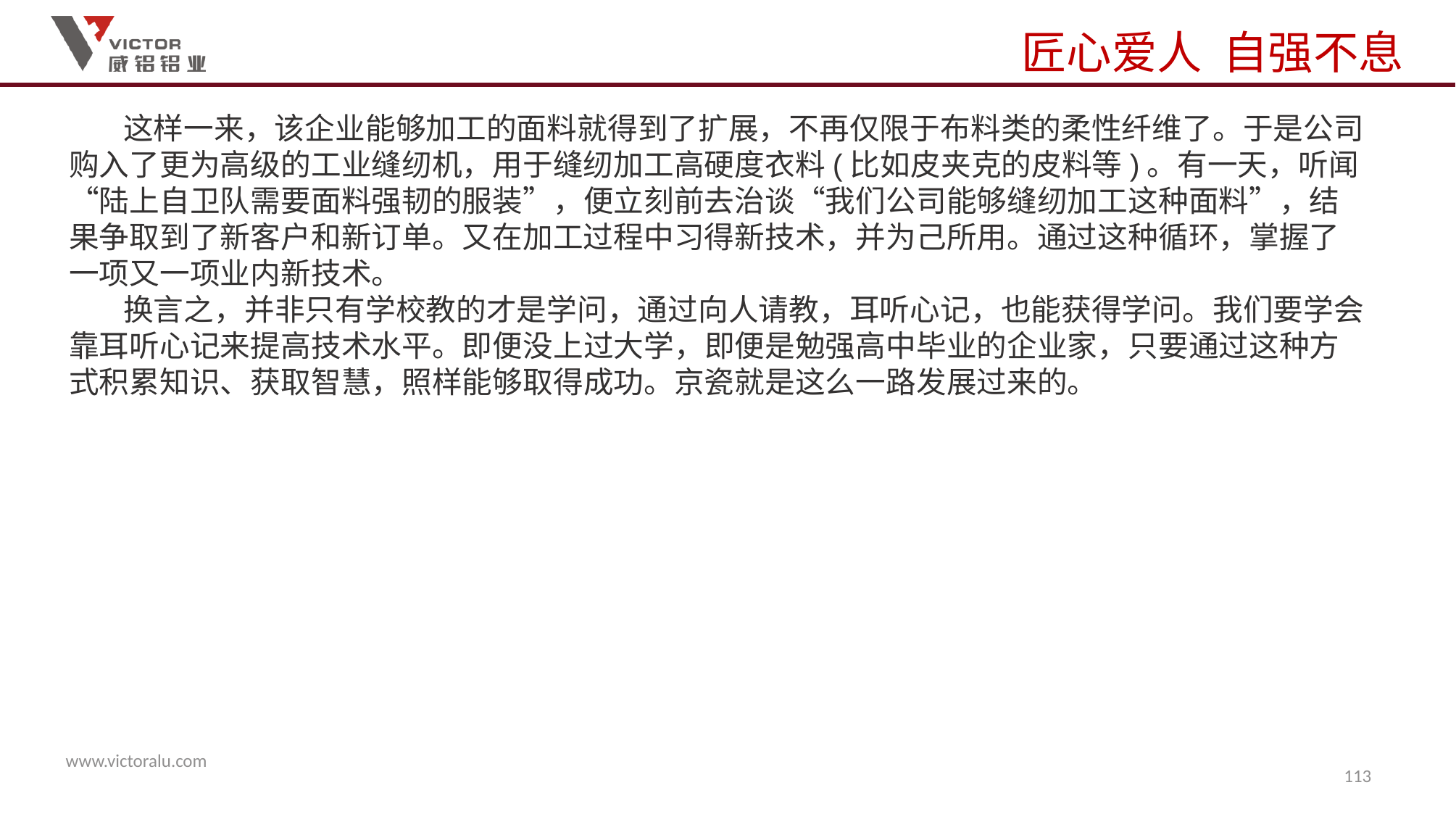

这样一来，该企业能够加工的面料就得到了扩展，不再仅限于布料类的柔性纤维了。于是公司购入了更为高级的工业缝纫机，用于缝纫加工高硬度衣料(比如皮夹克的皮料等)。有一天，听闻“陆上自卫队需要面料强韧的服装”，便立刻前去治谈“我们公司能够缝纫加工这种面料”，结果争取到了新客户和新订单。又在加工过程中习得新技术，并为己所用。通过这种循环，掌握了一项又一项业内新技术。
换言之，并非只有学校教的才是学问，通过向人请教，耳听心记，也能获得学问。我们要学会靠耳听心记来提高技术水平。即便没上过大学，即便是勉强高中毕业的企业家，只要通过这种方式积累知识、获取智慧，照样能够取得成功。京瓷就是这么一路发展过来的。
113